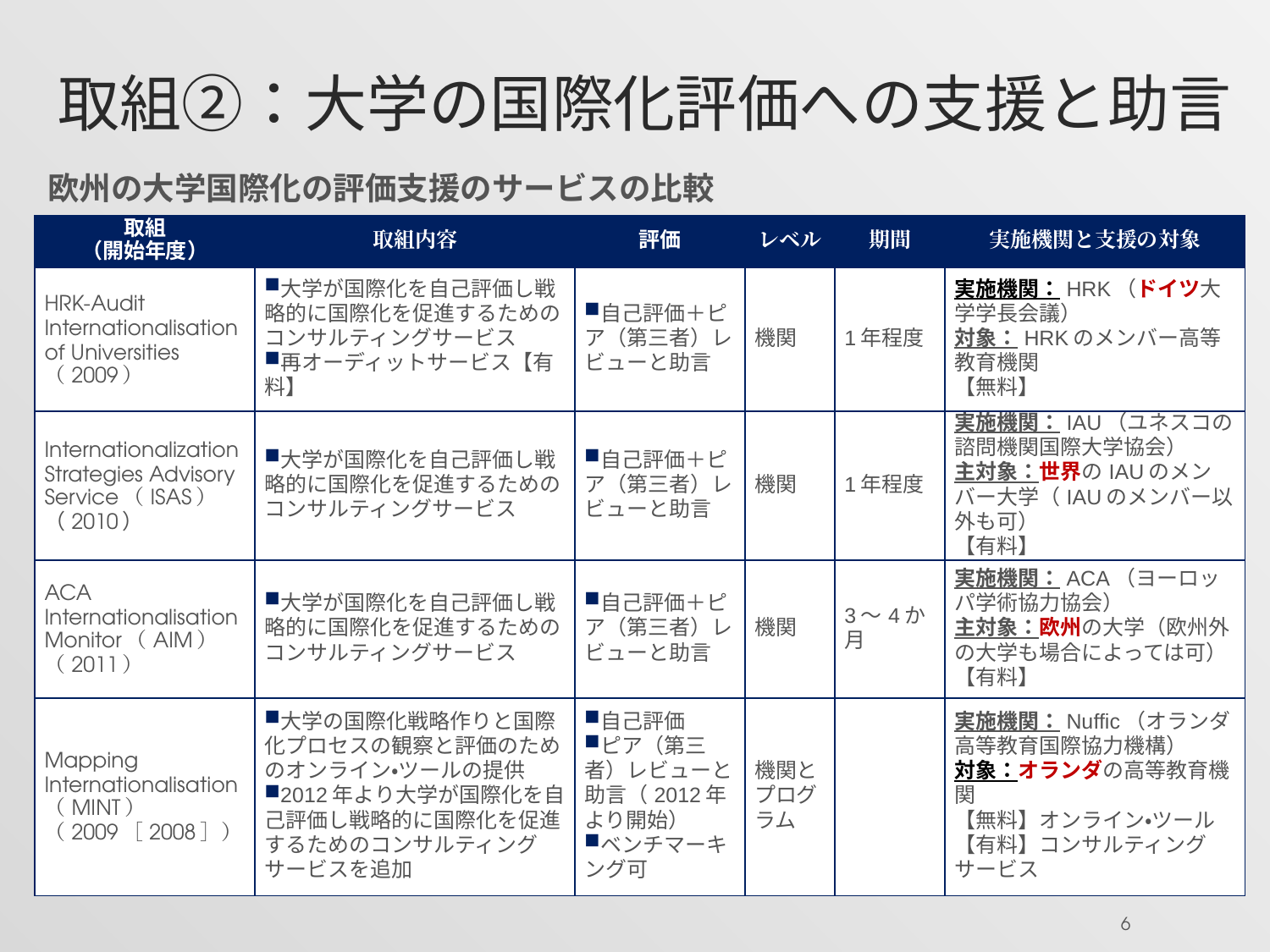

# 取組②：大学の国際化評価への支援と助言
欧州の大学国際化の評価支援のサービスの比較
| 取組 （開始年度） | 取組内容 | 評価 | レベル | 期間 | 実施機関と支援の対象 |
| --- | --- | --- | --- | --- | --- |
| HRK-Audit Internationalisation of Universities （2009） | 大学が国際化を自己評価し戦略的に国際化を促進するためのコンサルティングサービス 再オーディットサービス【有料】 | 自己評価＋ピア（第三者）レビューと助言 | 機関 | 1年程度 | 実施機関：HRK（ドイツ大学学長会議） 対象：HRKのメンバー高等教育機関 【無料】 |
| Internationalization Strategies Advisory Service（ISAS） （2010） | 大学が国際化を自己評価し戦略的に国際化を促進するためのコンサルティングサービス | 自己評価＋ピア（第三者）レビューと助言 | 機関 | 1年程度 | 実施機関：IAU（ユネスコの諮問機関国際大学協会） 主対象：世界のIAUのメンバー大学（IAUのメンバー以外も可） 【有料】 |
| ACA Internationalisation Monitor（AIM）（2011） | 大学が国際化を自己評価し戦略的に国際化を促進するためのコンサルティングサービス | 自己評価＋ピア（第三者）レビューと助言 | 機関 | 3～4か月 | 実施機関：ACA（ヨーロッパ学術協力協会） 主対象：欧州の大学（欧州外の大学も場合によっては可） 【有料】 |
| Mapping Internationalisation（MINT） （2009［2008］） | 大学の国際化戦略作りと国際化プロセスの観察と評価のためのオンライン・ツールの提供 2012年より大学が国際化を自己評価し戦略的に国際化を促進するためのコンサルティングサービスを追加 | 自己評価 ピア（第三者）レビューと助言（2012年より開始） ベンチマーキング可 | 機関とプログラム |  | 実施機関：Nuffic（オランダ高等教育国際協力機構） 対象：オランダの高等教育機関 【無料】オンライン・ツール【有料】コンサルティングサービス |
6